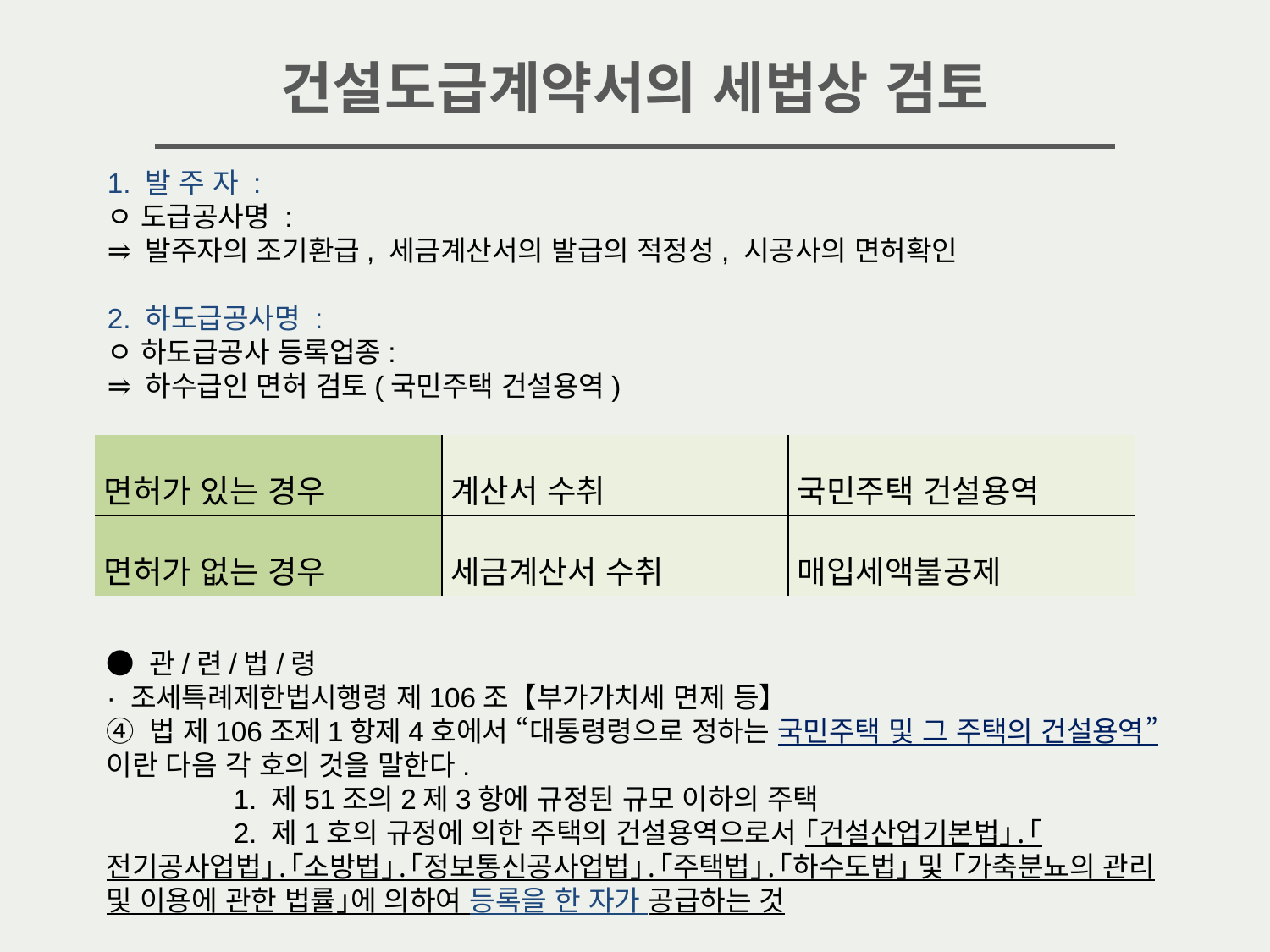

건설도급계약서의 세법상 검토
1. 발 주 자 :
ㅇ 도급공사명 :
⥤ 발주자의 조기환급, 세금계산서의 발급의 적정성, 시공사의 면허확인

2. 하도급공사명 :
ㅇ 하도급공사 등록업종:
⥤ 하수급인 면허 검토(국민주택 건설용역)

| 면허가 있는 경우 | 계산서 수취 | 국민주택 건설용역 |
| --- | --- | --- |
| 면허가 없는 경우 | 세금계산서 수취 | 매입세액불공제 |

● 관/련/법/령
· 조세특례제한법시행령 제106조【부가가치세 면제 등】
④ 법 제106조제1항제4호에서 “대통령령으로 정하는 국민주택 및 그 주택의 건설용역”이란 다음 각 호의 것을 말한다.
	1. 제51조의2제3항에 규정된 규모 이하의 주택
	2. 제1호의 규정에 의한 주택의 건설용역으로서 ｢건설산업기본법｣․｢전기공사업법｣․｢소방법｣․｢정보통신공사업법｣․｢주택법｣․｢하수도법｣ 및 ｢가축분뇨의 관리 및 이용에 관한 법률｣에 의하여 등록을 한 자가 공급하는 것